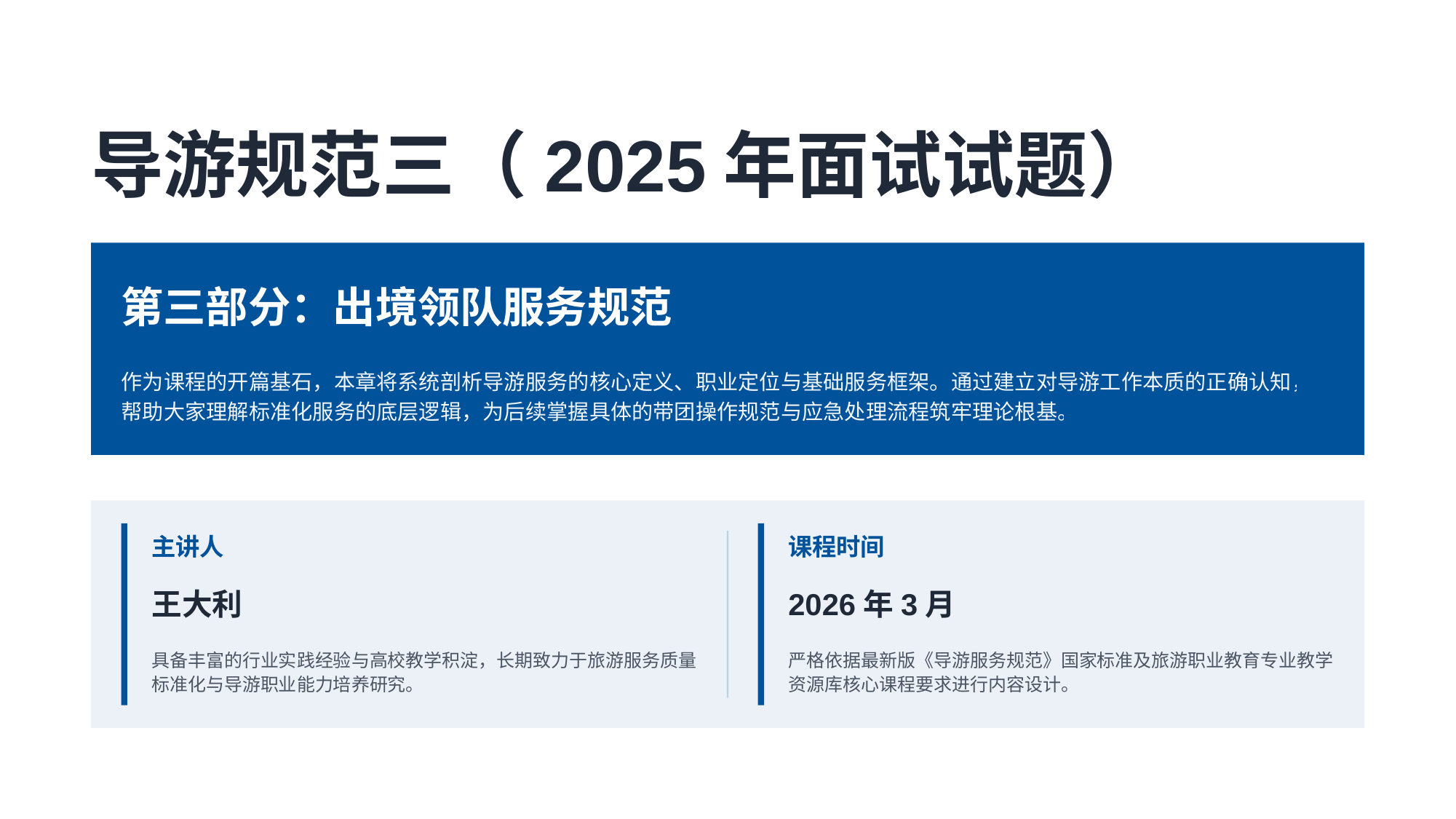

导游规范三（2025年面试试题）

第三部分：出境领队服务规范
作为课程的开篇基石，本章将系统剖析导游服务的核心定义、职业定位与基础服务框架。通过建立对导游工作本质的正确认知，帮助大家理解标准化服务的底层逻辑，为后续掌握具体的带团操作规范与应急处理流程筑牢理论根基。

主讲人

课程时间
王大利
2026年3月
具备丰富的行业实践经验与高校教学积淀，长期致力于旅游服务质量标准化与导游职业能力培养研究。
严格依据最新版《导游服务规范》国家标准及旅游职业教育专业教学资源库核心课程要求进行内容设计。